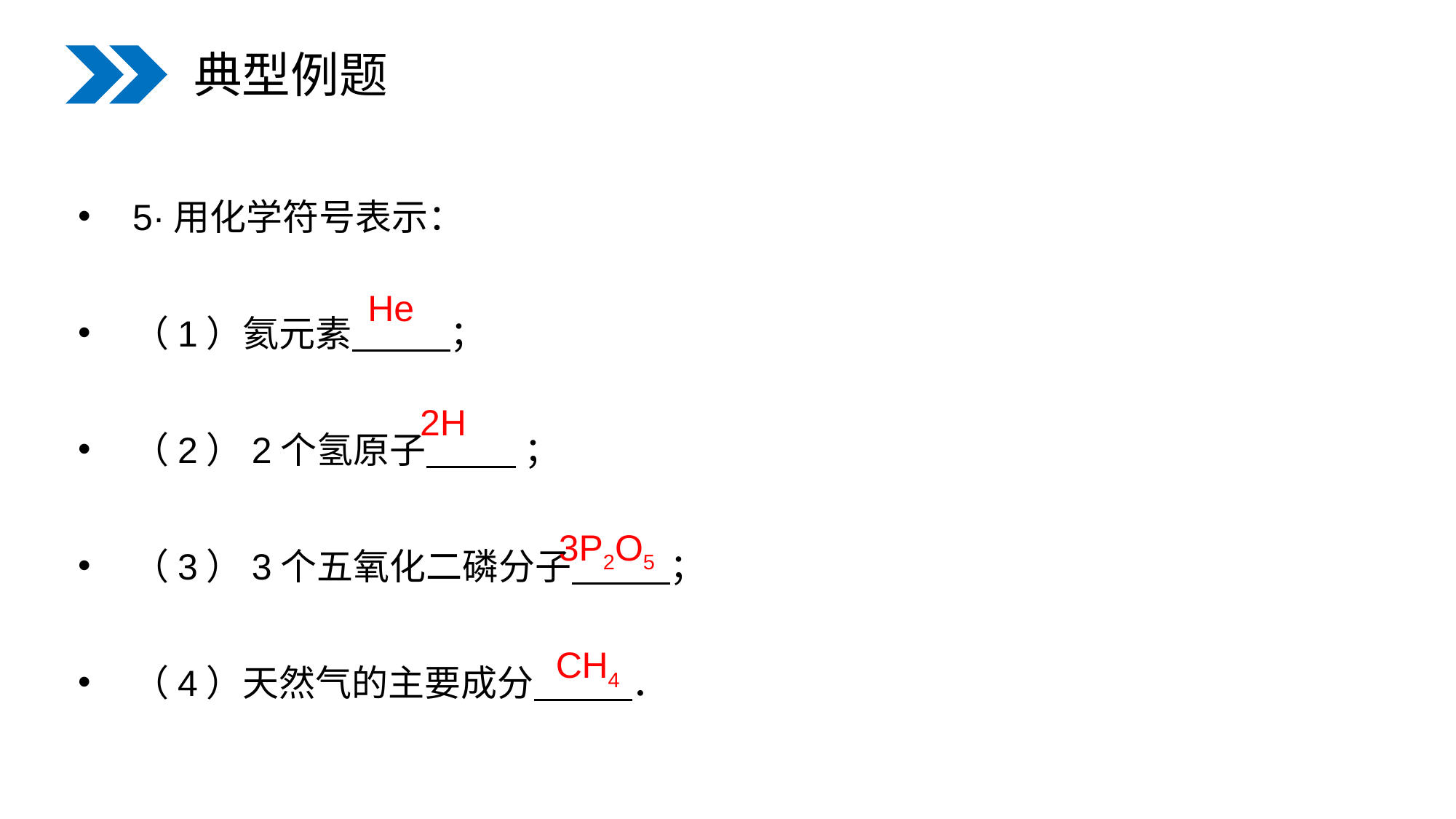

典型例题
5·用化学符号表示：
（1）氦元素            ；
（2）2个氢原子            ；
（3）3个五氧化二磷分子            ；
（4）天然气的主要成分            ．
He
2H
3P2O5
CH4